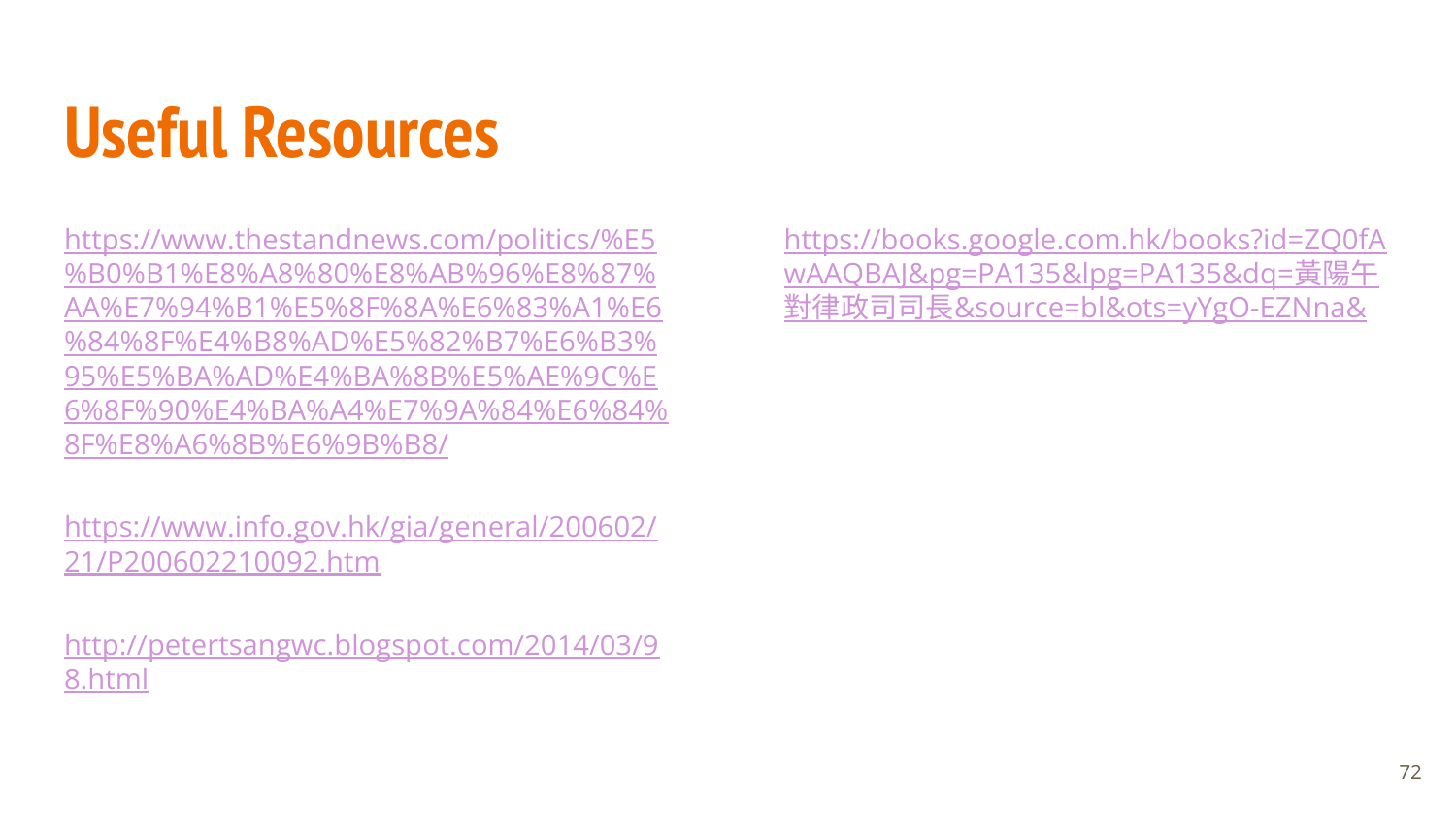

# Useful Resources
https://www.thestandnews.com/politics/%E5%B0%B1%E8%A8%80%E8%AB%96%E8%87%AA%E7%94%B1%E5%8F%8A%E6%83%A1%E6%84%8F%E4%B8%AD%E5%82%B7%E6%B3%95%E5%BA%AD%E4%BA%8B%E5%AE%9C%E6%8F%90%E4%BA%A4%E7%9A%84%E6%84%8F%E8%A6%8B%E6%9B%B8/

https://www.info.gov.hk/gia/general/200602/21/P200602210092.htm

http://petertsangwc.blogspot.com/2014/03/98.html

https://books.google.com.hk/books?id=ZQ0fAwAAQBAJ&pg=PA135&lpg=PA135&dq=黃陽午對律政司司長&source=bl&ots=yYgO-EZNna&

72